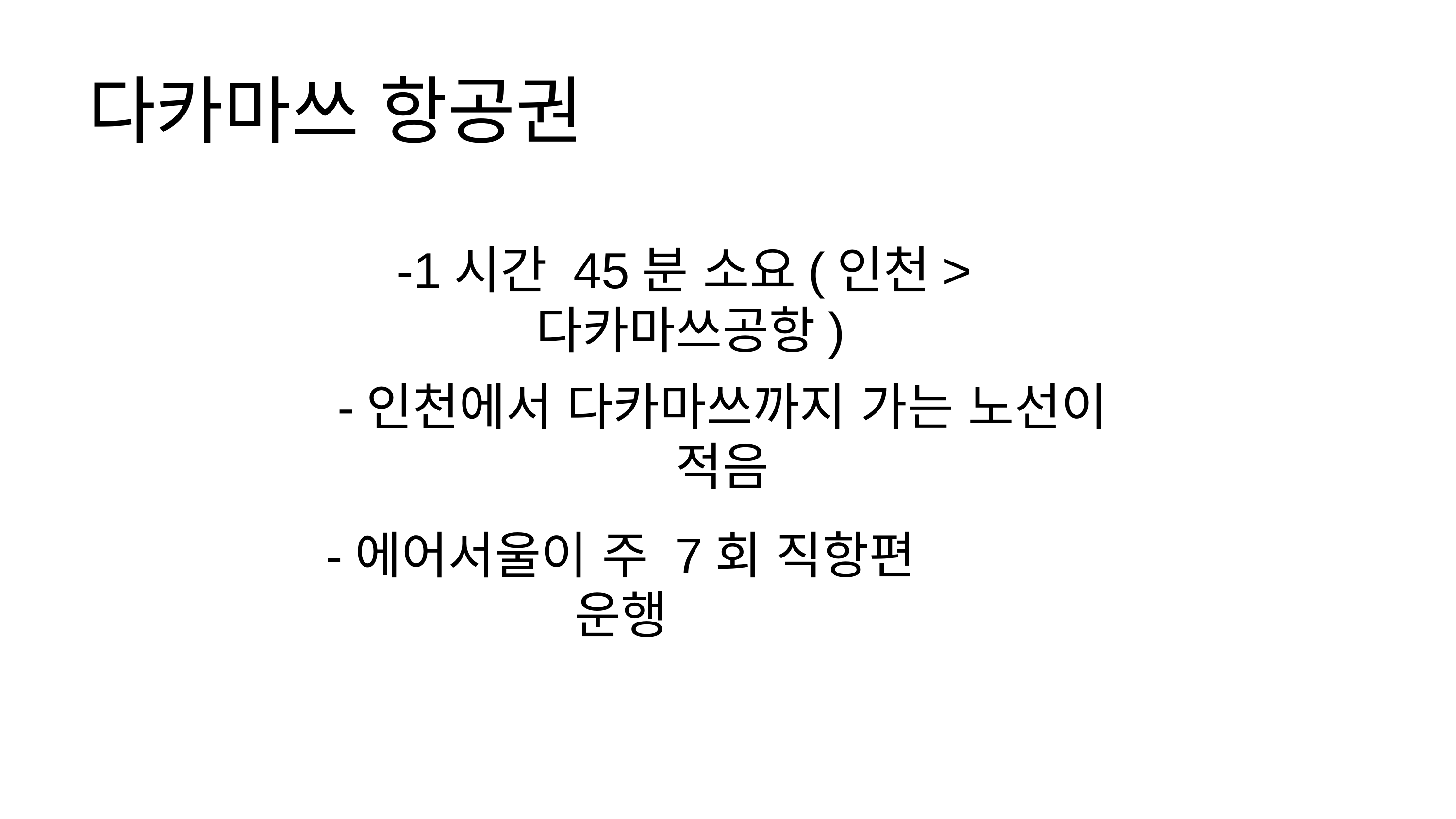

다카마쓰 항공권
-1시간 45분 소요(인천>다카마쓰공항)
-인천에서 다카마쓰까지 가는 노선이 적음
-에어서울이 주 7회 직항편 운행